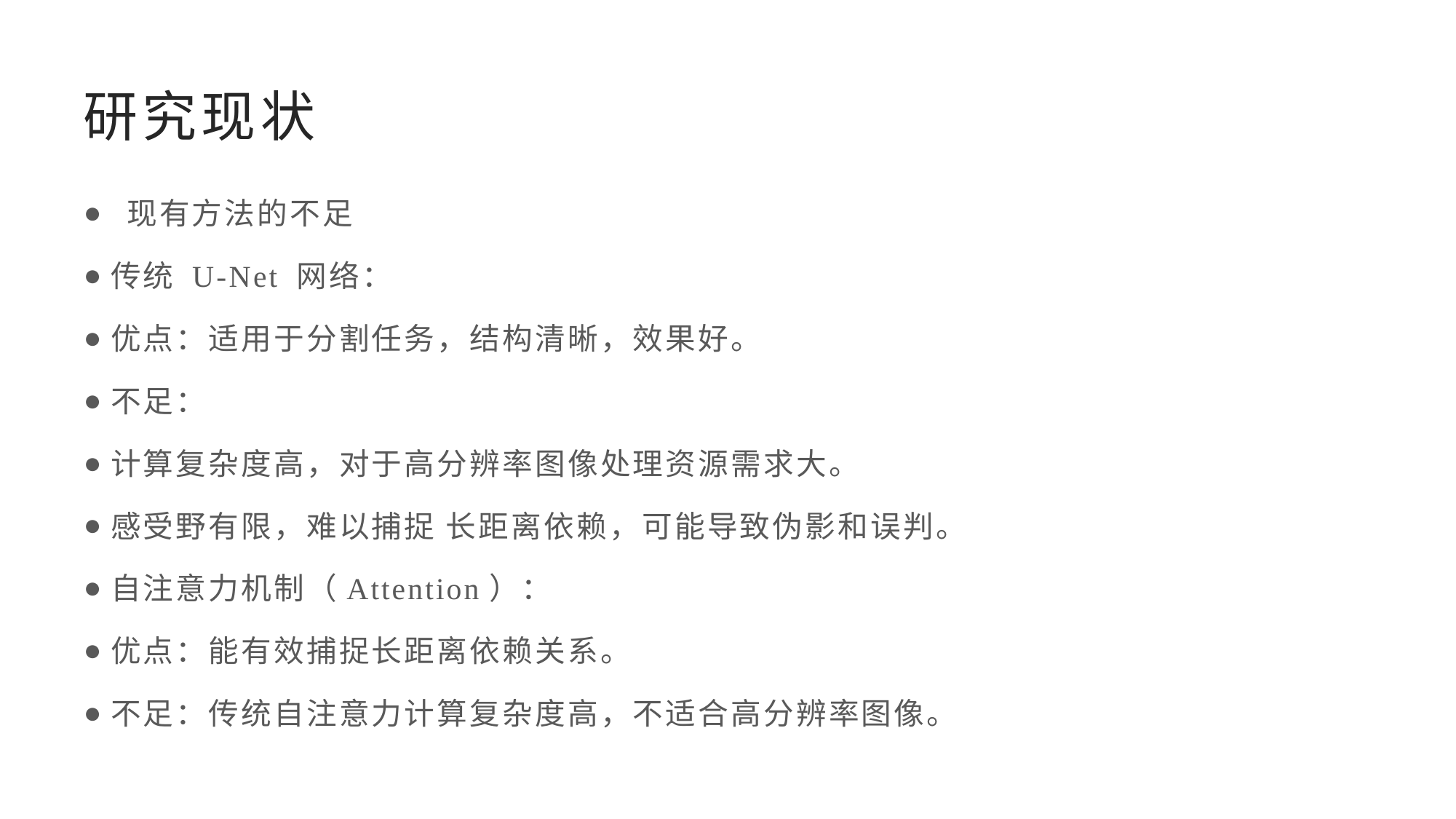

# 研究现状
 现有方法的不足
传统 U-Net 网络：
优点：适用于分割任务，结构清晰，效果好。
不足：
计算复杂度高，对于高分辨率图像处理资源需求大。
感受野有限，难以捕捉 长距离依赖，可能导致伪影和误判。
自注意力机制（Attention）：
优点：能有效捕捉长距离依赖关系。
不足：传统自注意力计算复杂度高，不适合高分辨率图像。